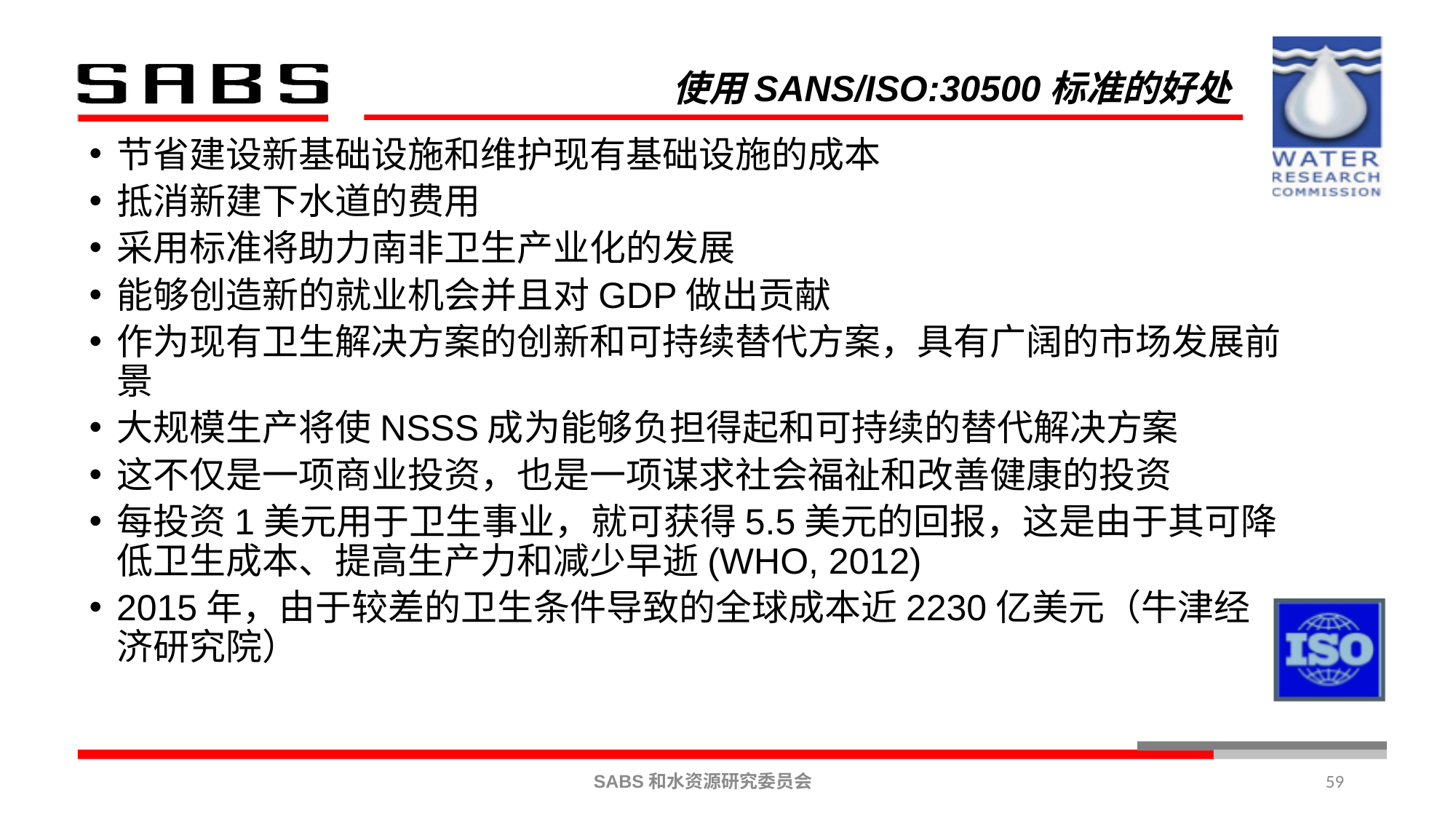

使用SANS/ISO:30500标准的好处
节省建设新基础设施和维护现有基础设施的成本
抵消新建下水道的费用
采用标准将助力南非卫生产业化的发展
能够创造新的就业机会并且对GDP做出贡献
作为现有卫生解决方案的创新和可持续替代方案，具有广阔的市场发展前景
大规模生产将使NSSS成为能够负担得起和可持续的替代解决方案
这不仅是一项商业投资，也是一项谋求社会福祉和改善健康的投资
每投资1美元用于卫生事业，就可获得5.5美元的回报，这是由于其可降低卫生成本、提高生产力和减少早逝(WHO, 2012)
2015年，由于较差的卫生条件导致的全球成本近2230亿美元（牛津经济研究院）

59